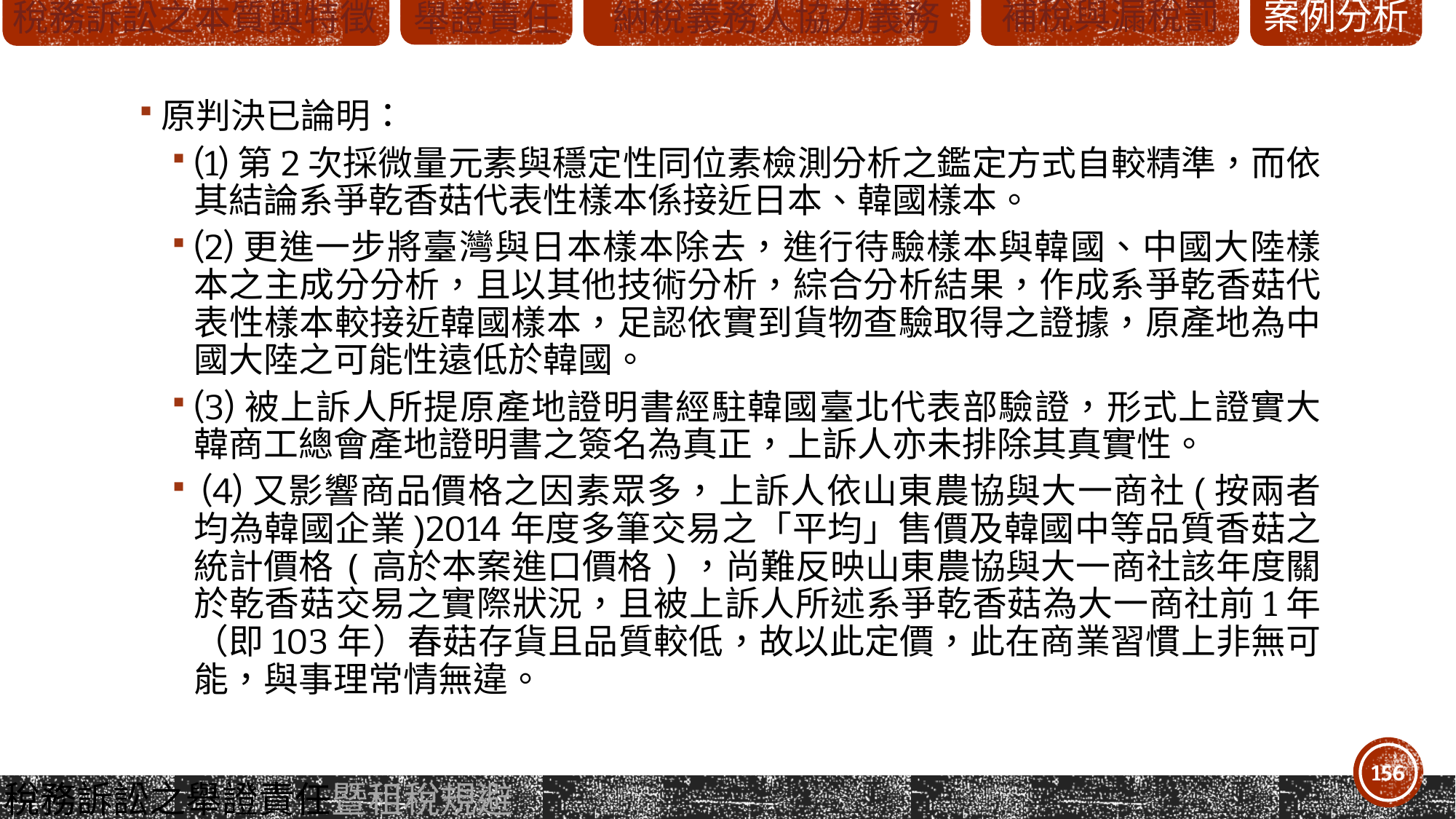

原判決已論明：
(1)第2次採微量元素與穩定性同位素檢測分析之鑑定方式自較精準，而依其結論系爭乾香菇代表性樣本係接近日本、韓國樣本。
(2)更進一步將臺灣與日本樣本除去，進行待驗樣本與韓國、中國大陸樣本之主成分分析，且以其他技術分析，綜合分析結果，作成系爭乾香菇代表性樣本較接近韓國樣本，足認依實到貨物查驗取得之證據，原產地為中國大陸之可能性遠低於韓國。
(3)被上訴人所提原產地證明書經駐韓國臺北代表部驗證，形式上證實大韓商工總會產地證明書之簽名為真正，上訴人亦未排除其真實性。
 (4)又影響商品價格之因素眾多，上訴人依山東農協與大一商社(按兩者均為韓國企業)2014年度多筆交易之「平均」售價及韓國中等品質香菇之統計價格(高於本案進口價格)，尚難反映山東農協與大一商社該年度關於乾香菇交易之實際狀況，且被上訴人所述系爭乾香菇為大一商社前1年（即103年）春菇存貨且品質較低，故以此定價，此在商業習慣上非無可能，與事理常情無違。
156